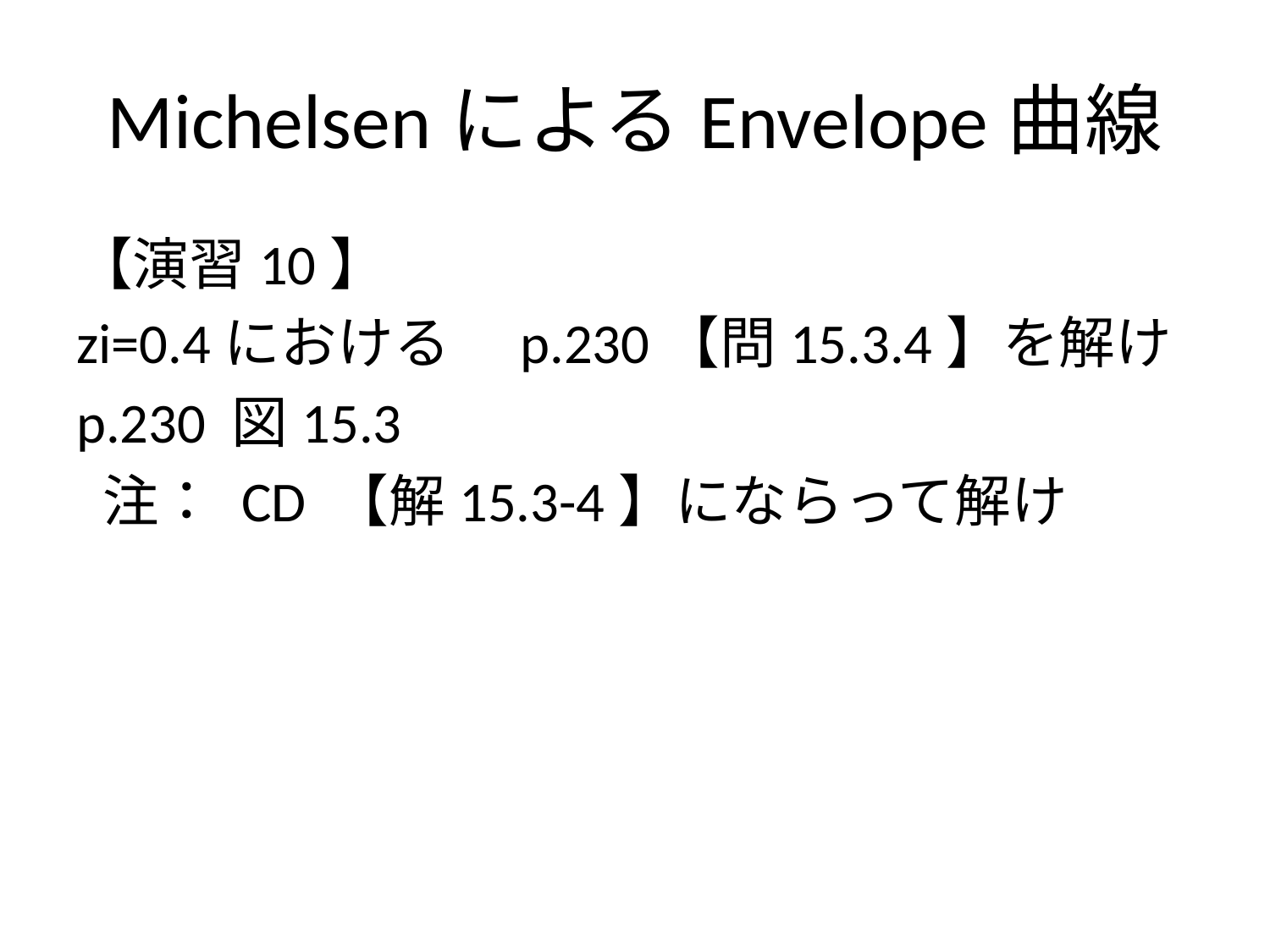

# MichelsenによるEnvelope曲線
【演習10】
zi=0.4における　p.230【問15.3.4】を解け
p.230 図15.3
 注： CD 【解15.3-4】にならって解け